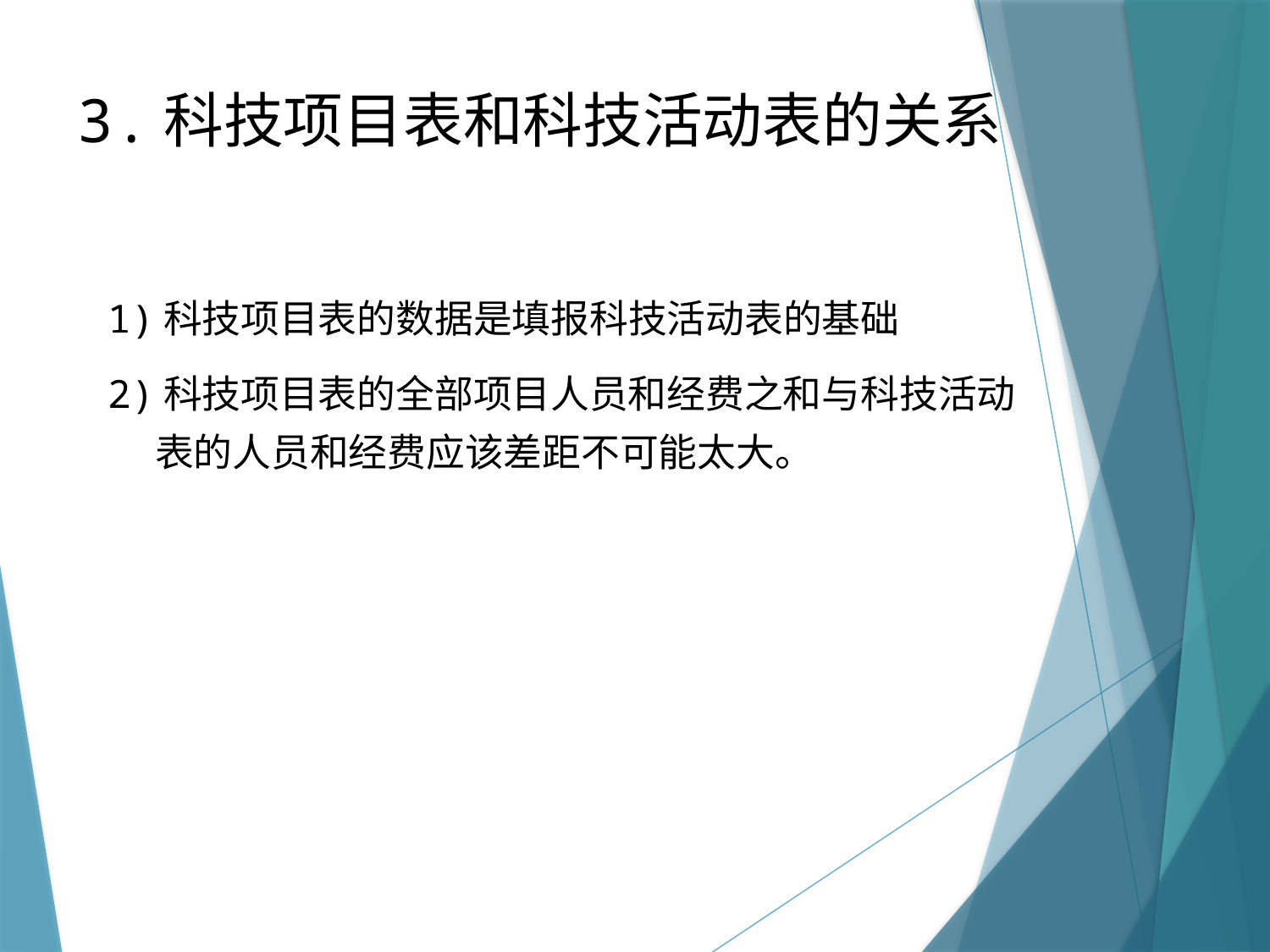

3.科技项目表和科技活动表的关系
1)科技项目表的数据是填报科技活动表的基础
2)科技项目表的全部项目人员和经费之和与科技活动表的人员和经费应该差距不可能太大。